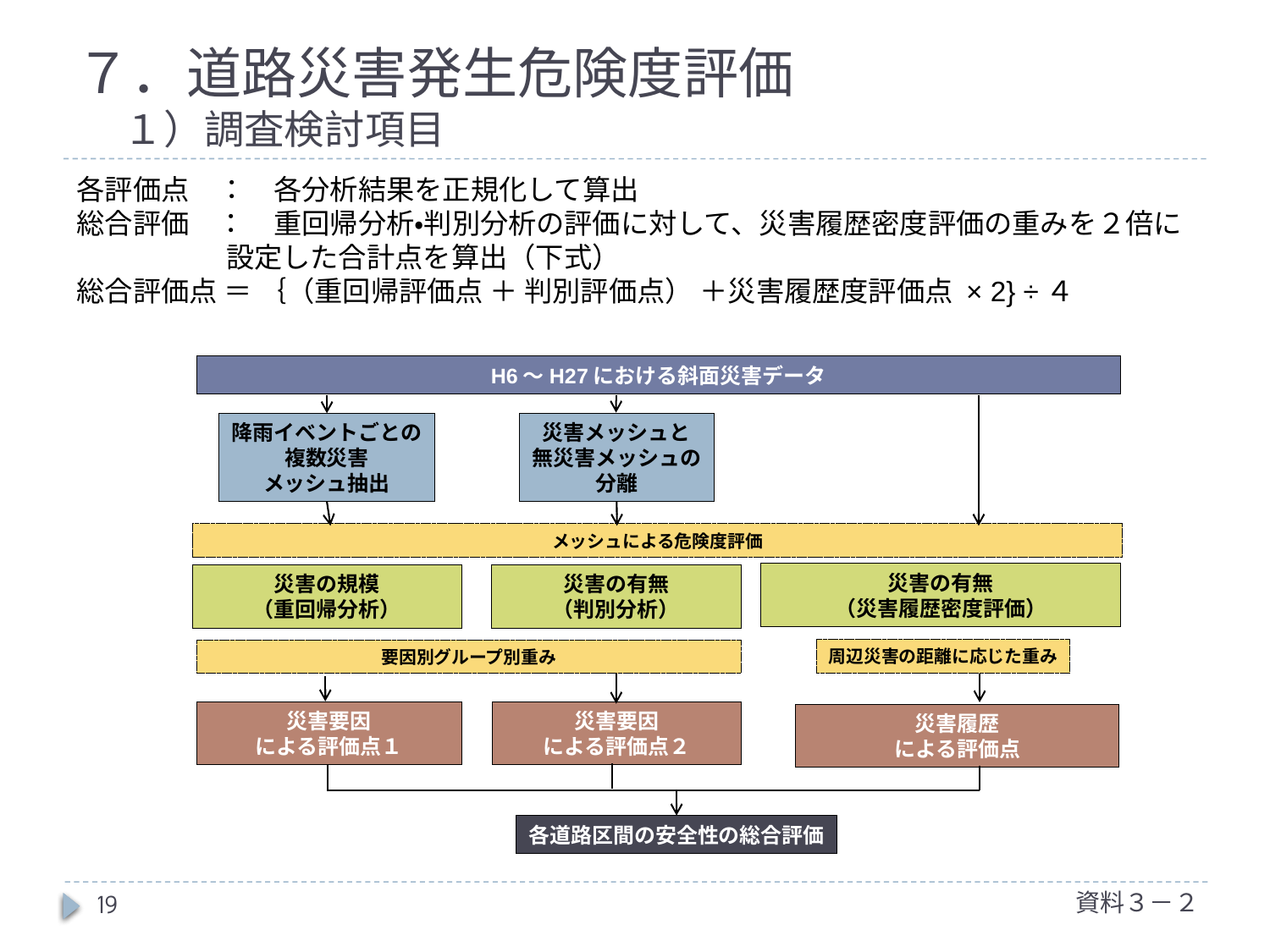

# ７．道路災害発生危険度評価 　 １）調査検討項目
各評価点　：　各分析結果を正規化して算出
総合評価　：　重回帰分析・判別分析の評価に対して、災害履歴密度評価の重みを２倍に設定した合計点を算出（下式）
総合評価点 ＝ ｛（重回帰評価点 ＋ 判別評価点） ＋災害履歴度評価点 × 2} ÷４
H6～H27における斜面災害データ
降雨イベントごとの
複数災害
メッシュ抽出
災害メッシュと
無災害メッシュの
分離
メッシュによる危険度評価
災害の有無
（災害履歴密度評価）
災害の規模
（重回帰分析）
災害の有無
（判別分析）
周辺災害の距離に応じた重み
要因別グループ別重み
災害要因
による評価点１
災害要因
による評価点２
災害履歴
による評価点
各道路区間の安全性の総合評価
資料３－２
19